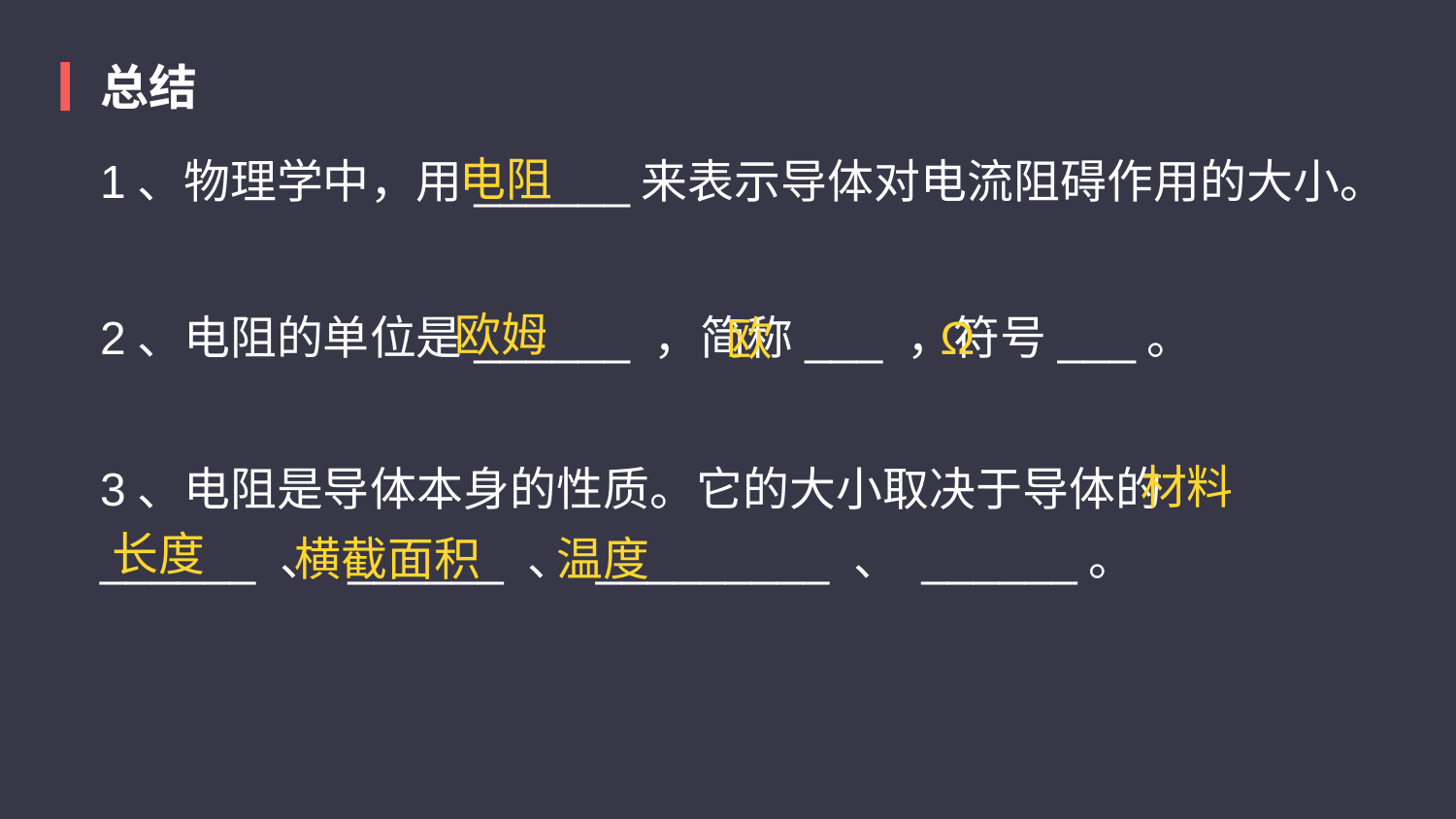

总结

电阻
1、物理学中，用______来表示导体对电流阻碍作用的大小。
欧姆
2、电阻的单位是______ ，简称___ ，符号___。
Ω
欧
材料
3、电阻是导体本身的性质。它的大小取决于导体的______ 、 ______ 、 _________ 、 ______。
长度
横截面积
温度